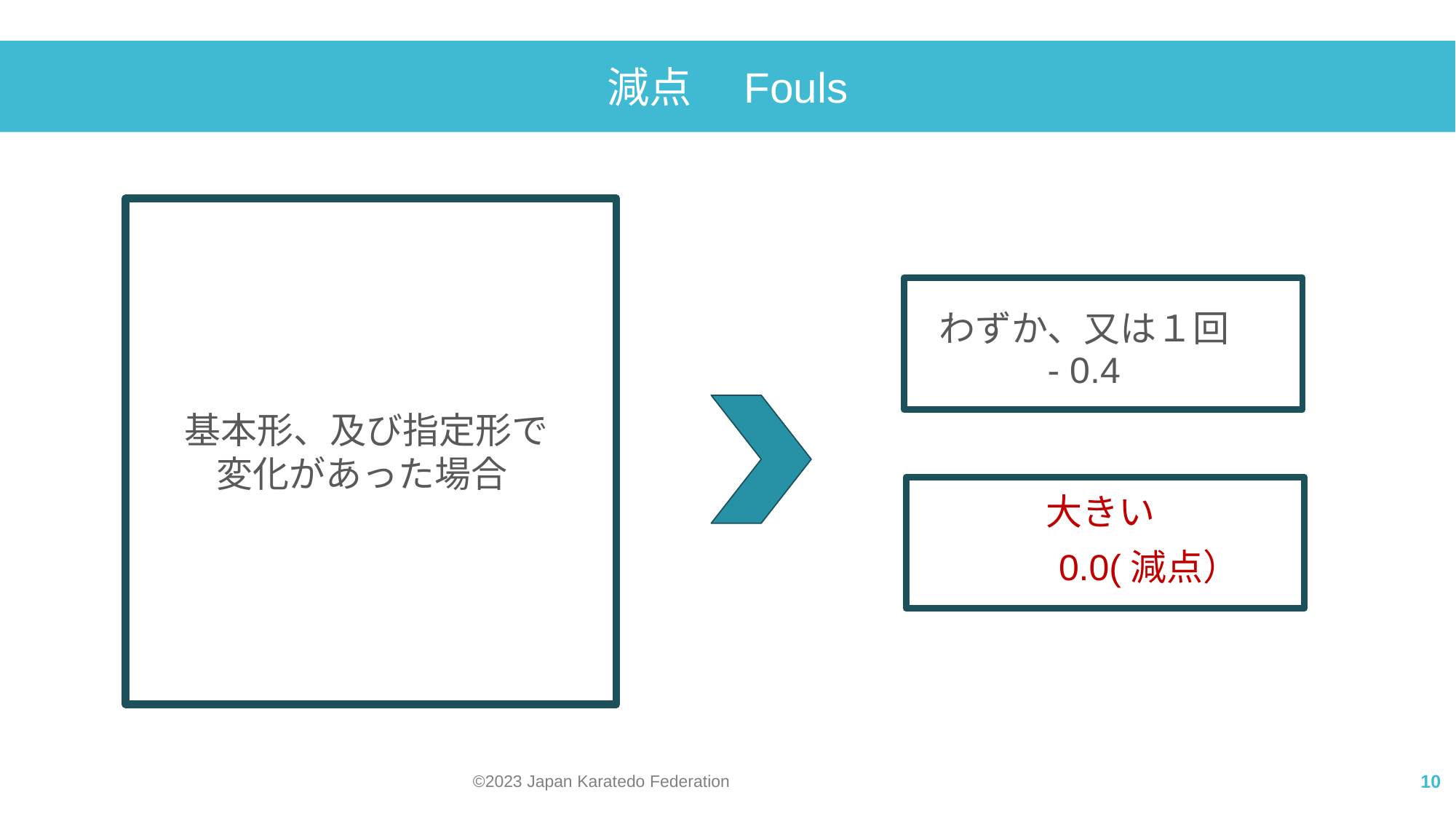

減点　Fouls

わずか、又は１回
- 0.4

基本形、及び指定形で
変化があった場合

大きい
0.0(減点）
©️2023 Japan Karatedo Federation
10